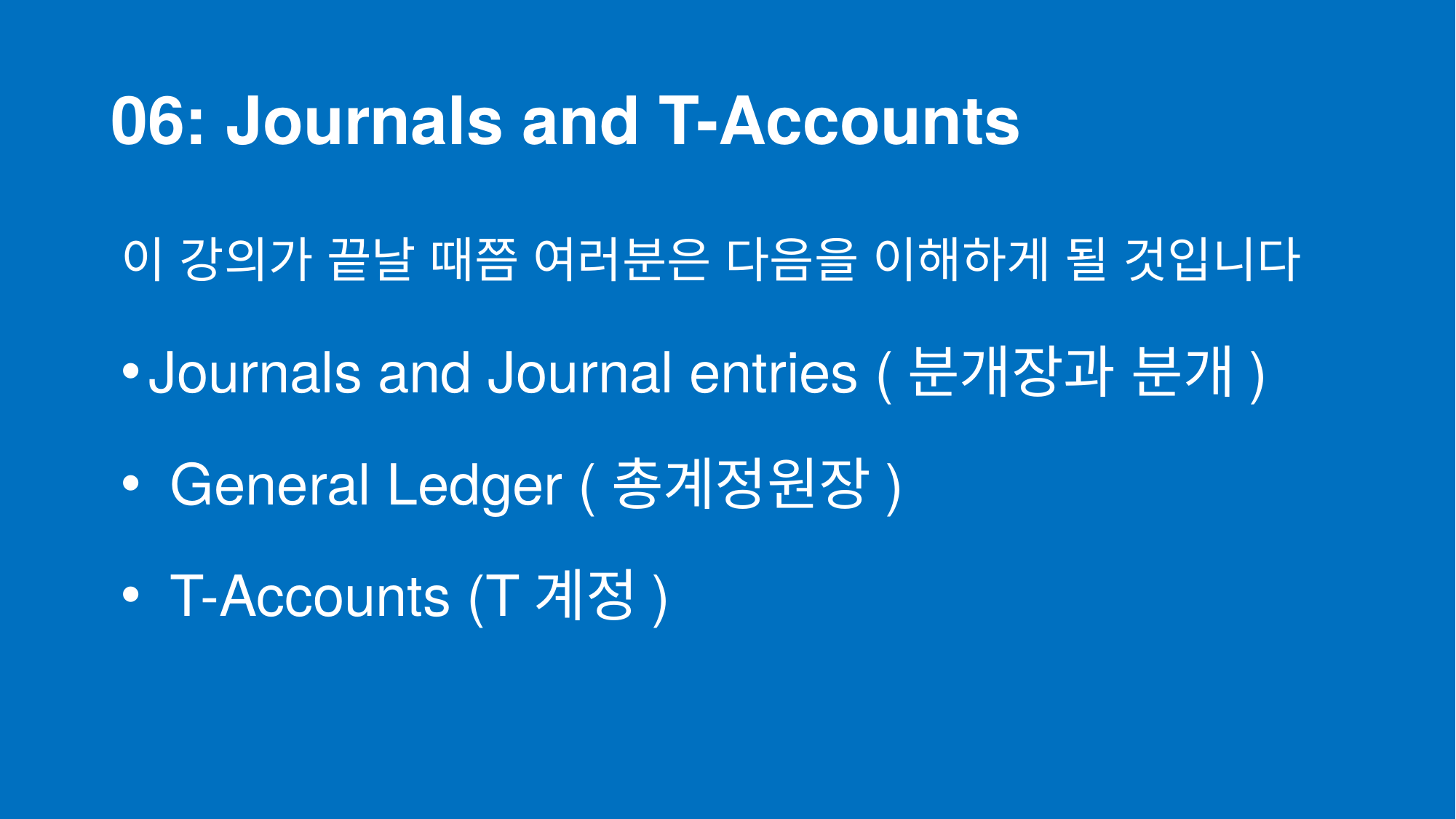

# 06: Journals and T-Accounts

이 강의가 끝날 때쯤 여러분은 다음을 이해하게 될 것입니다
Journals and Journal entries (분개장과 분개)
General Ledger (총계정원장)
T-Accounts (T계정)